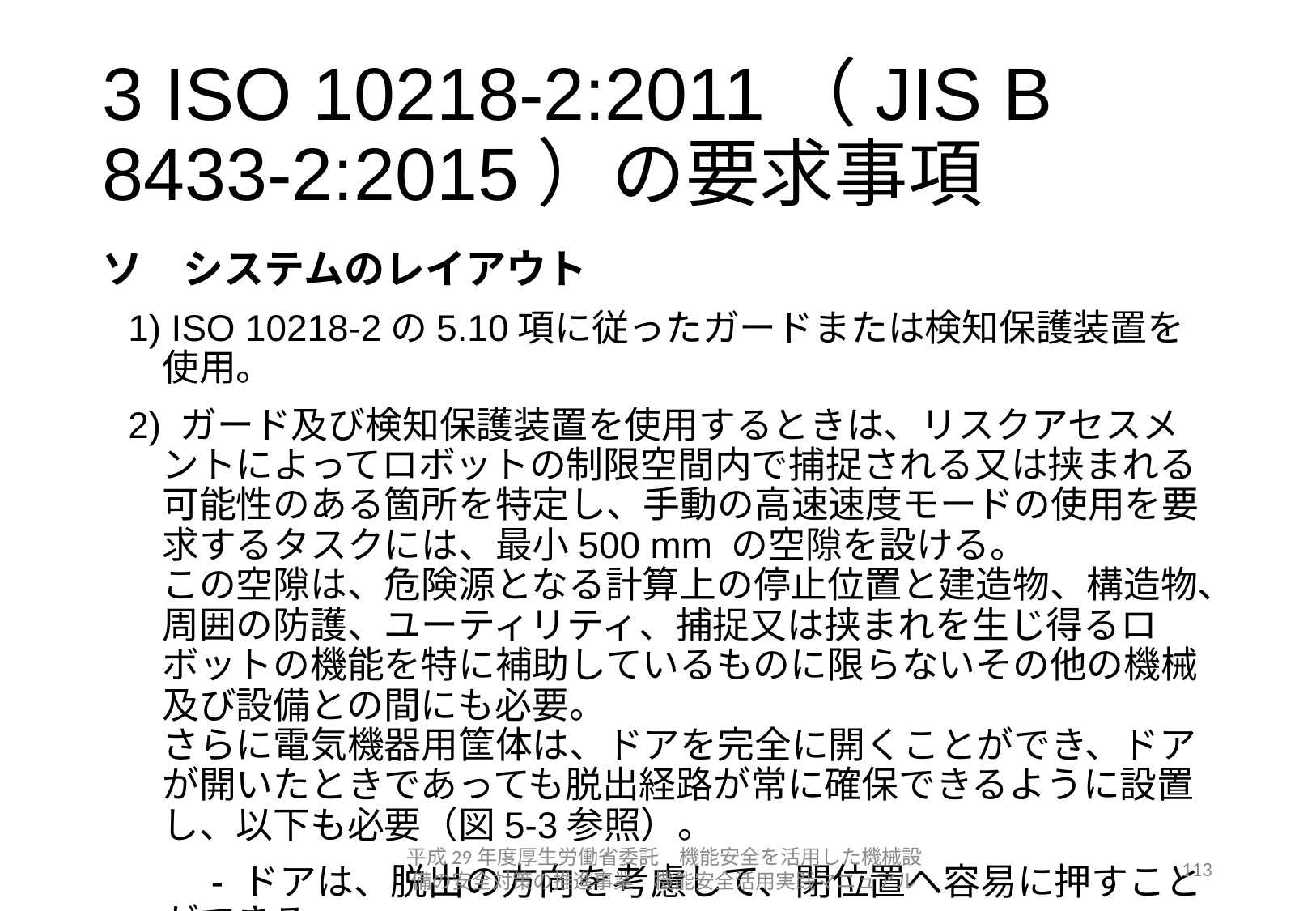

# 3 ISO 10218-2:2011（JIS B 8433-2:2015）の要求事項
ソ　システムのレイアウト
1) ISO 10218-2の5.10項に従ったガードまたは検知保護装置を使用。
2) ガード及び検知保護装置を使用するときは、リスクアセスメントによってロボットの制限空間内で捕捉される又は挟まれる可能性のある箇所を特定し、手動の高速速度モードの使用を要求するタスクには、最小500 mm の空隙を設ける。
この空隙は、危険源となる計算上の停止位置と建造物、構造物、周囲の防護、ユーティリティ、捕捉又は挟まれを生じ得るロボットの機能を特に補助しているものに限らないその他の機械及び設備との間にも必要。
さらに電気機器用筐体は、ドアを完全に開くことができ、ドアが開いたときであっても脱出経路が常に確保できるように設置し、以下も必要（図5-3参照）。
　　- ドアは、脱出の方向を考慮して、閉位置へ容易に押すことができる
　　- ドアが完全に開いたとき、500 mm 以上の空隙がある
従って、ロボットシステムを工場のどこに設置するかを十分考慮して、ロボットシステムを設計・製造することが重要。
平成29年度厚生労働省委託　機能安全を活用した機械設備の安全対策の推進事業　機能安全活用実践マニュアル
113